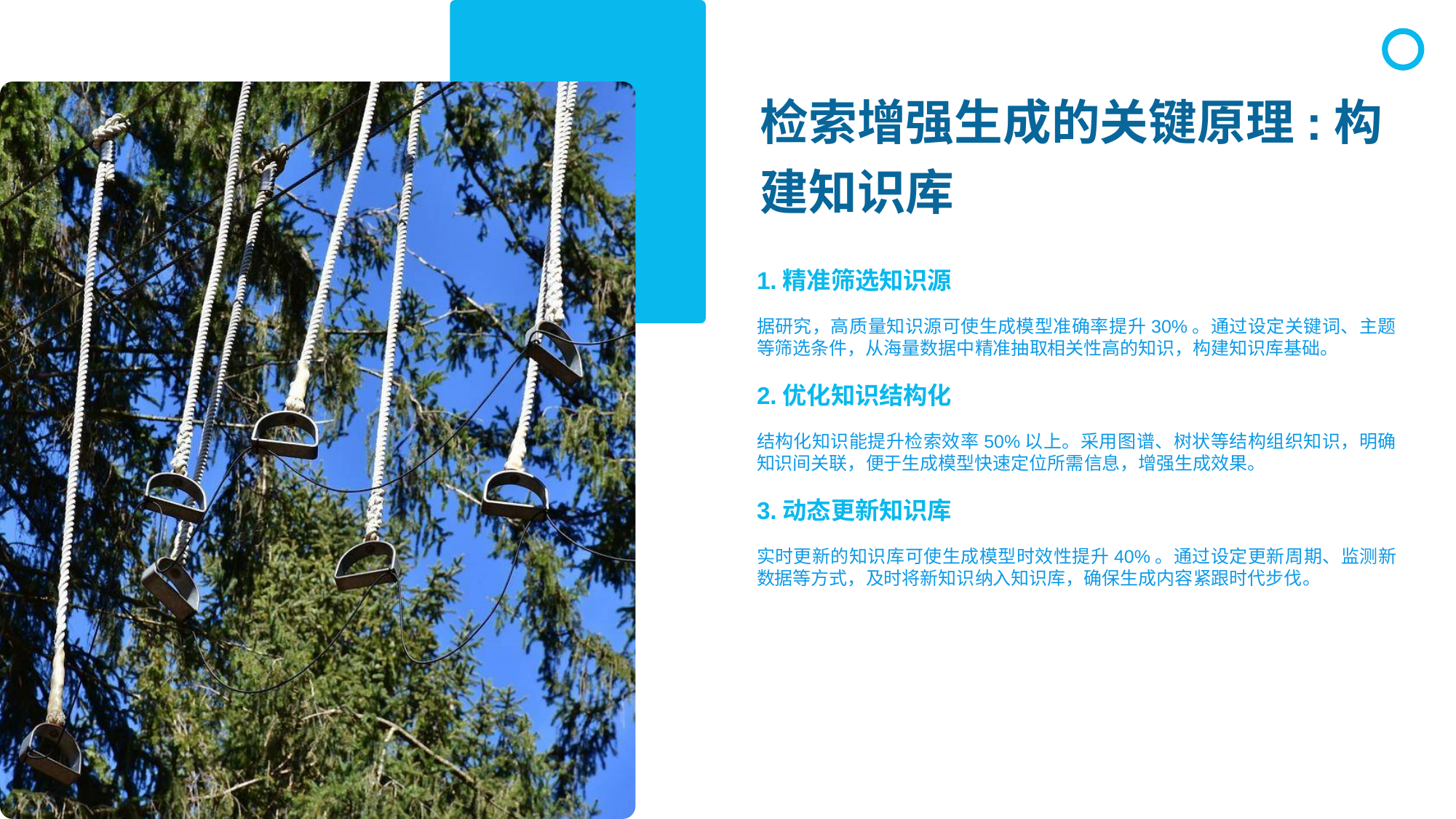

检索增强生成的关键原理:构建知识库

1.精准筛选知识源
据研究，高质量知识源可使生成模型准确率提升30%。通过设定关键词、主题等筛选条件，从海量数据中精准抽取相关性高的知识，构建知识库基础。
2.优化知识结构化
结构化知识能提升检索效率50%以上。采用图谱、树状等结构组织知识，明确知识间关联，便于生成模型快速定位所需信息，增强生成效果。
3.动态更新知识库
实时更新的知识库可使生成模型时效性提升40%。通过设定更新周期、监测新数据等方式，及时将新知识纳入知识库，确保生成内容紧跟时代步伐。